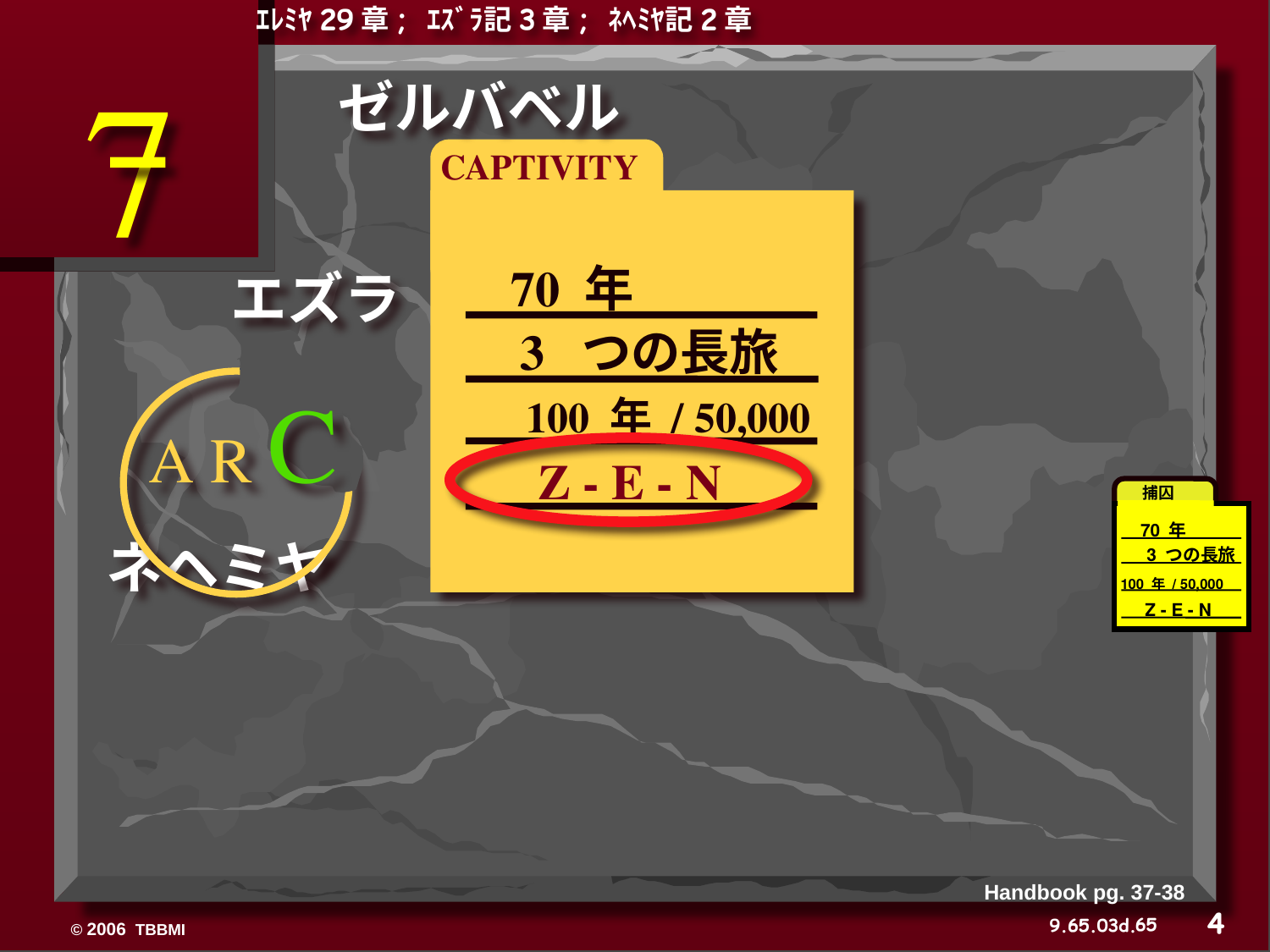

ｴﾚﾐﾔ29章; ｴｽﾞﾗ記3章; ﾈﾍﾐﾔ記2章

7

ゼルバベル
CAPTIVITY

70 年
エズラ

3  つの長旅

A R C

　　100 年 / 50,000

Z - E - N

　　捕囚

70 年
3 つの長旅

100 年 / 50,000

Z - E - N

ネヘミヤ

Handbook pg. 37-38
4

65